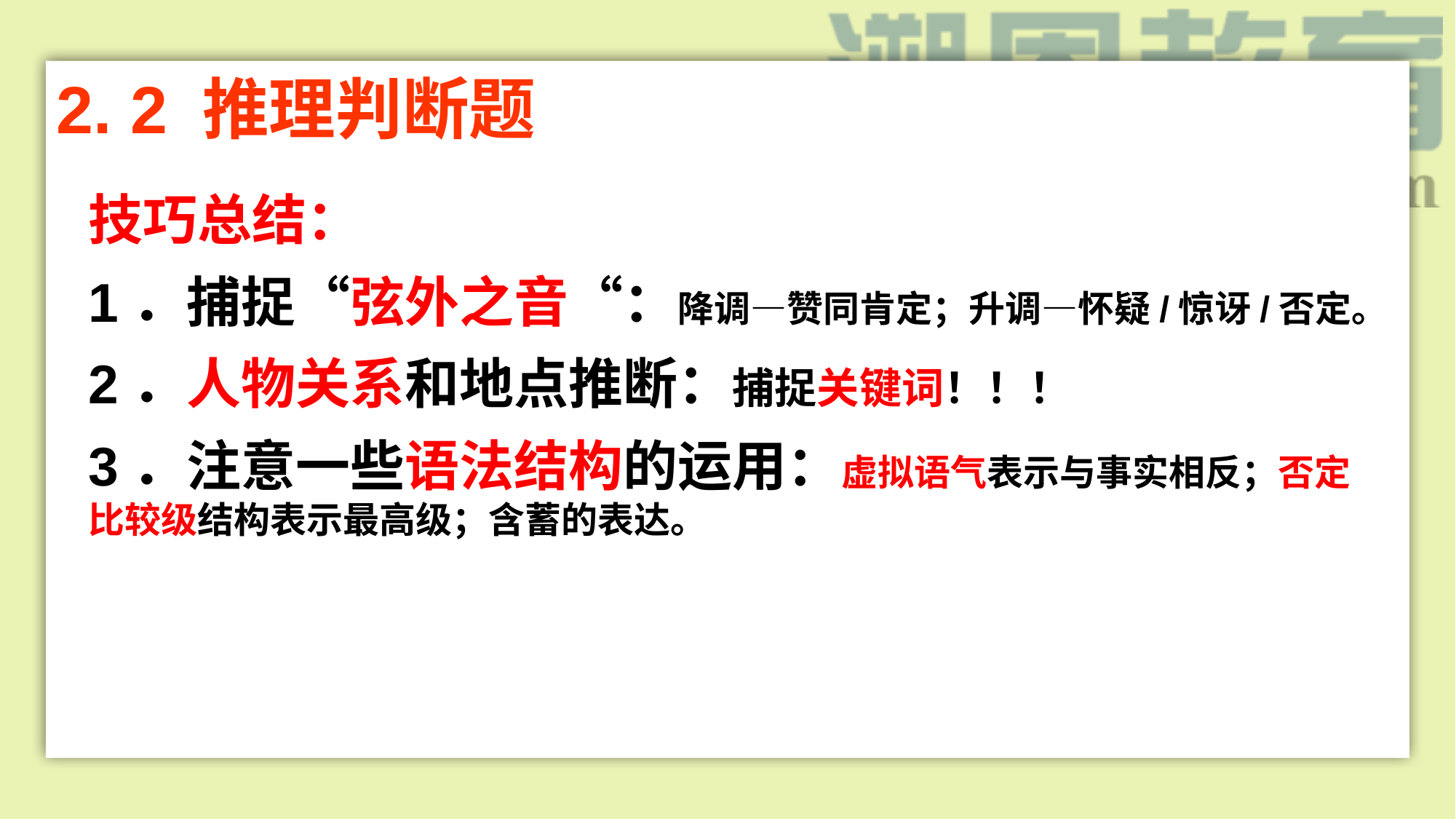

2. 2 推理判断题

技巧总结：
1．捕捉“弦外之音“：降调—赞同肯定；升调—怀疑/惊讶/否定。
2．人物关系和地点推断：捕捉关键词！！！
3．注意一些语法结构的运用：虚拟语气表示与事实相反；否定比较级结构表示最高级；含蓄的表达。